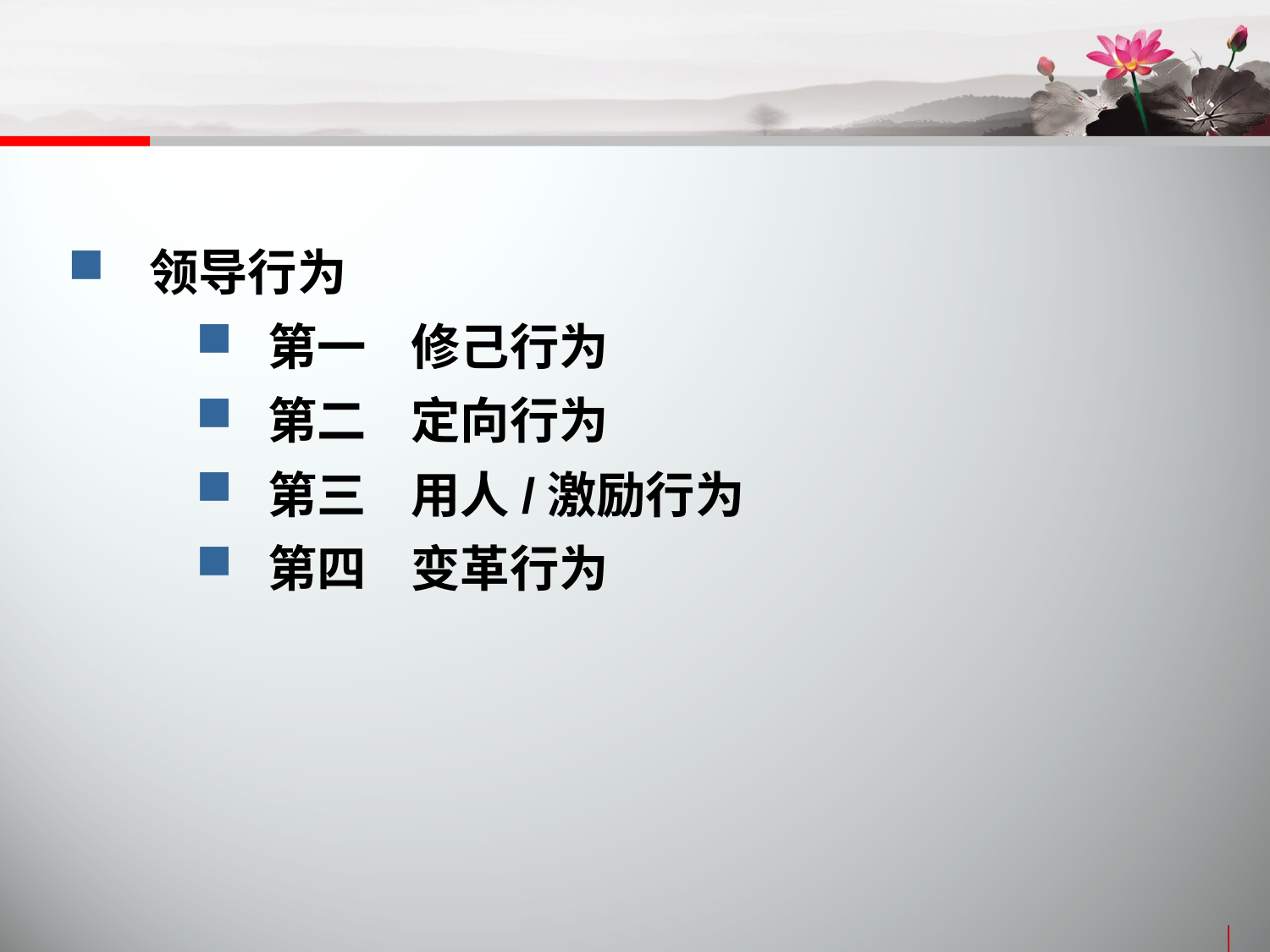

领导行为
  第一    修己行为
  第二    定向行为
  第三    用人/激励行为
  第四    变革行为